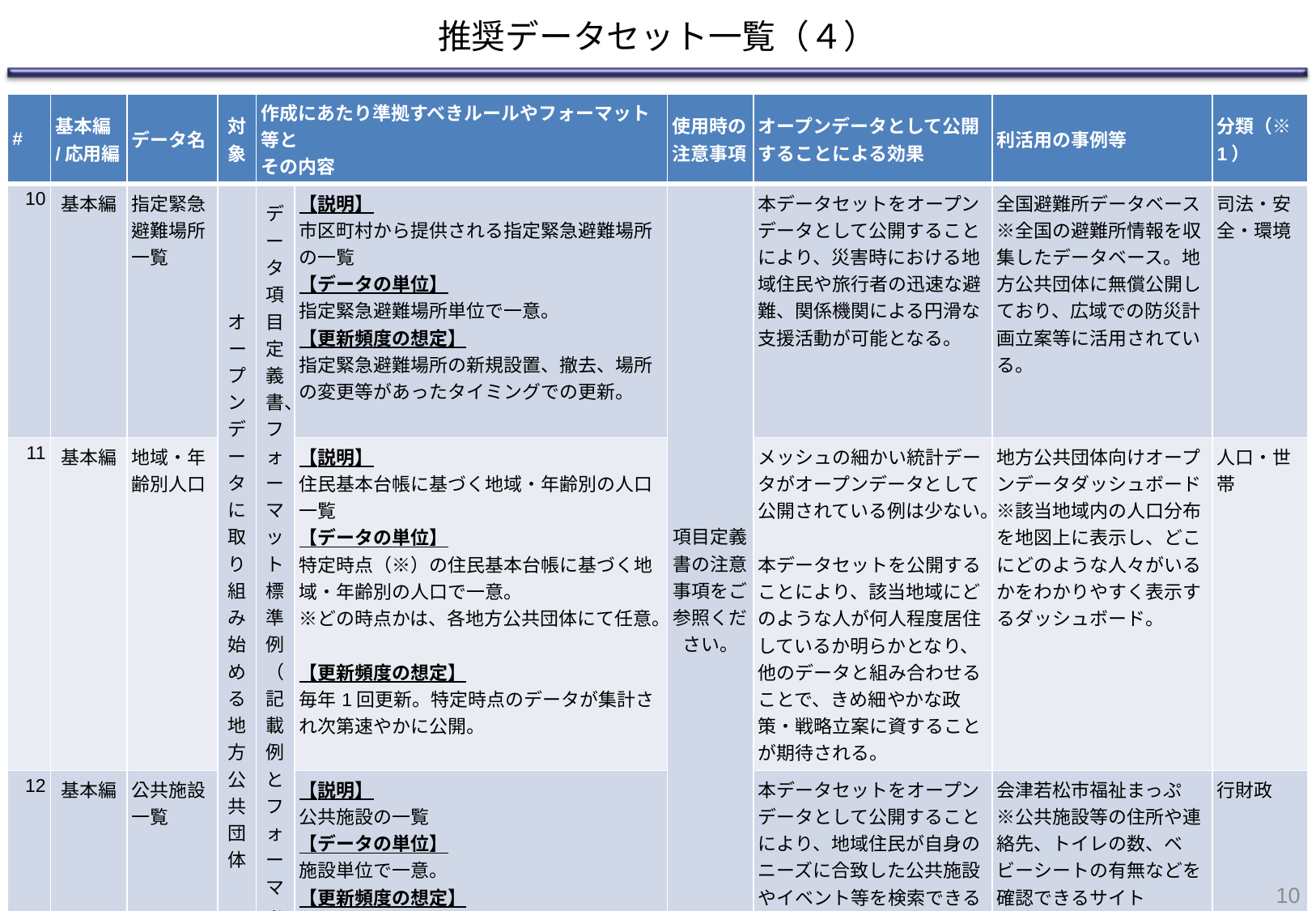

# 推奨データセット一覧（４）
| # | 基本編 /応用編 | データ名 | 対象 | 作成にあたり準拠すべきルールやフォーマット等と その内容 |  | 使用時の注意事項 | オープンデータとして公開することによる効果 | 利活用の事例等 | 分類（※1） |
| --- | --- | --- | --- | --- | --- | --- | --- | --- | --- |
| 10 | 基本編 | 指定緊急避難場所一覧 | オープンデータに取り組み始める地方公共団体 | データ項目定義書、フォーマット標準例（記載例とフォーマット） | 【説明】 市区町村から提供される指定緊急避難場所の一覧 【データの単位】 指定緊急避難場所単位で一意。 【更新頻度の想定】 指定緊急避難場所の新規設置、撤去、場所の変更等があったタイミングでの更新。 | 項目定義書の注意事項をご参照ください。 | 本データセットをオープンデータとして公開することにより、災害時における地域住民や旅行者の迅速な避難、関係機関による円滑な支援活動が可能となる。 | 全国避難所データベース ※全国の避難所情報を収集したデータベース。地方公共団体に無償公開しており、広域での防災計画立案等に活用されている。 | 司法・安全・環境 |
| 11 | 基本編 | 地域・年齢別人口 |  |  | 【説明】 住民基本台帳に基づく地域・年齢別の人口一覧 【データの単位】 特定時点（※）の住民基本台帳に基づく地域・年齢別の人口で一意。 ※どの時点かは、各地方公共団体にて任意。 【更新頻度の想定】 毎年1回更新。特定時点のデータが集計され次第速やかに公開。 |  | メッシュの細かい統計データがオープンデータとして公開されている例は少ない。 本データセットを公開することにより、該当地域にどのような人が何人程度居住しているか明らかとなり、他のデータと組み合わせることで、きめ細やかな政策・戦略立案に資することが期待される。 | 地方公共団体向けオープンデータダッシュボード ※該当地域内の人口分布を地図上に表示し、どこにどのような人々がいるかをわかりやすく表示するダッシュボード。 | 人口・世帯 |
| 12 | 基本編 | 公共施設一覧 |  |  | 【説明】 公共施設の一覧 【データの単位】 施設単位で一意。 【更新頻度の想定】 新規設置、改築、廃止、その他の事由により、現状から変更を加えるとき。 |  | 本データセットをオープンデータとして公開することにより、地域住民が自身のニーズに合致した公共施設やイベント等を検索できるようになり、施設の活用が促進される。 | 会津若松市福祉まっぷ ※公共施設等の住所や連絡先、トイレの数、ベビーシートの有無などを確認できるサイト | 行財政 |
10